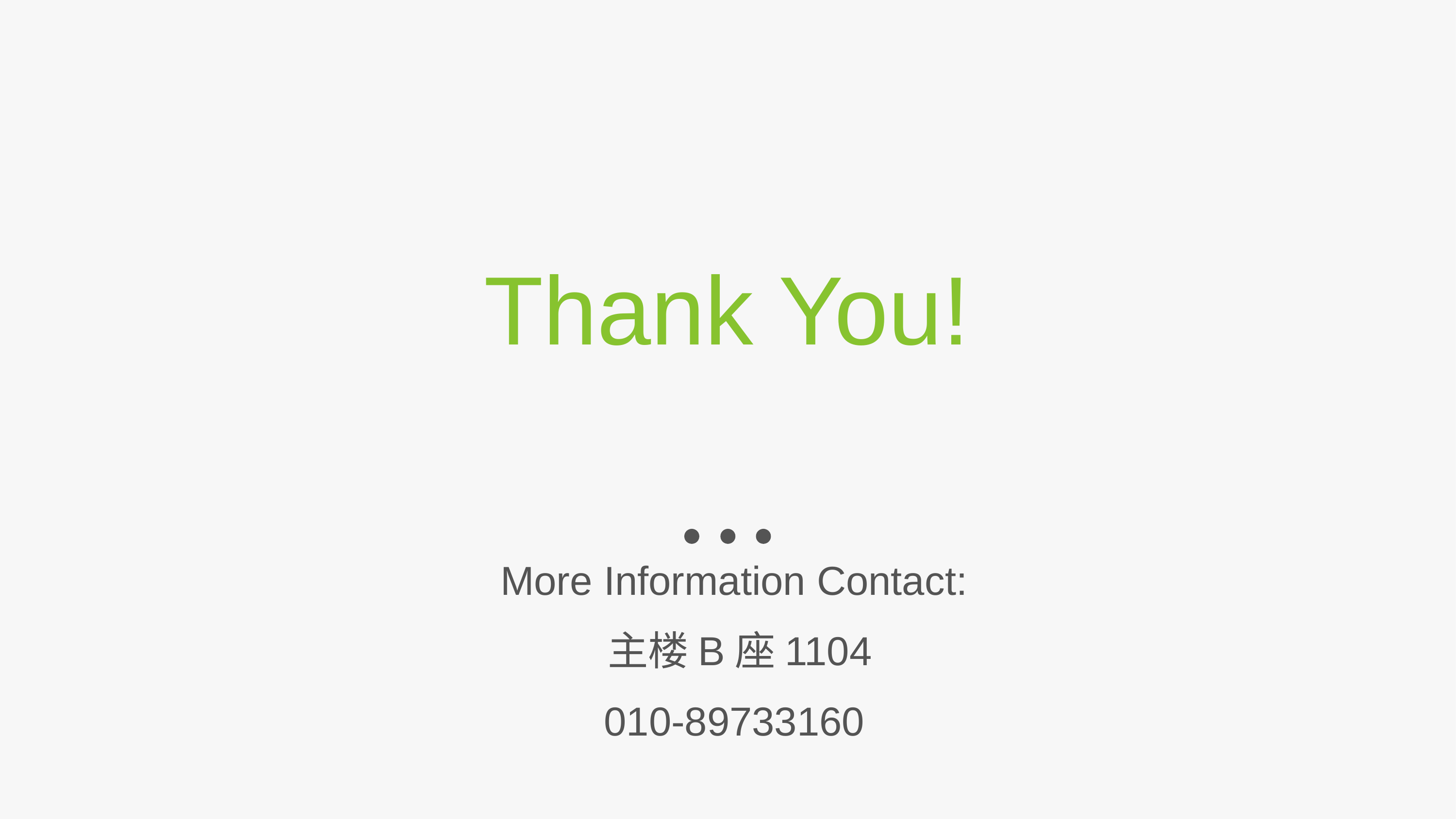

# Thank You!
More Information Contact:
主楼B座1104
010-89733160